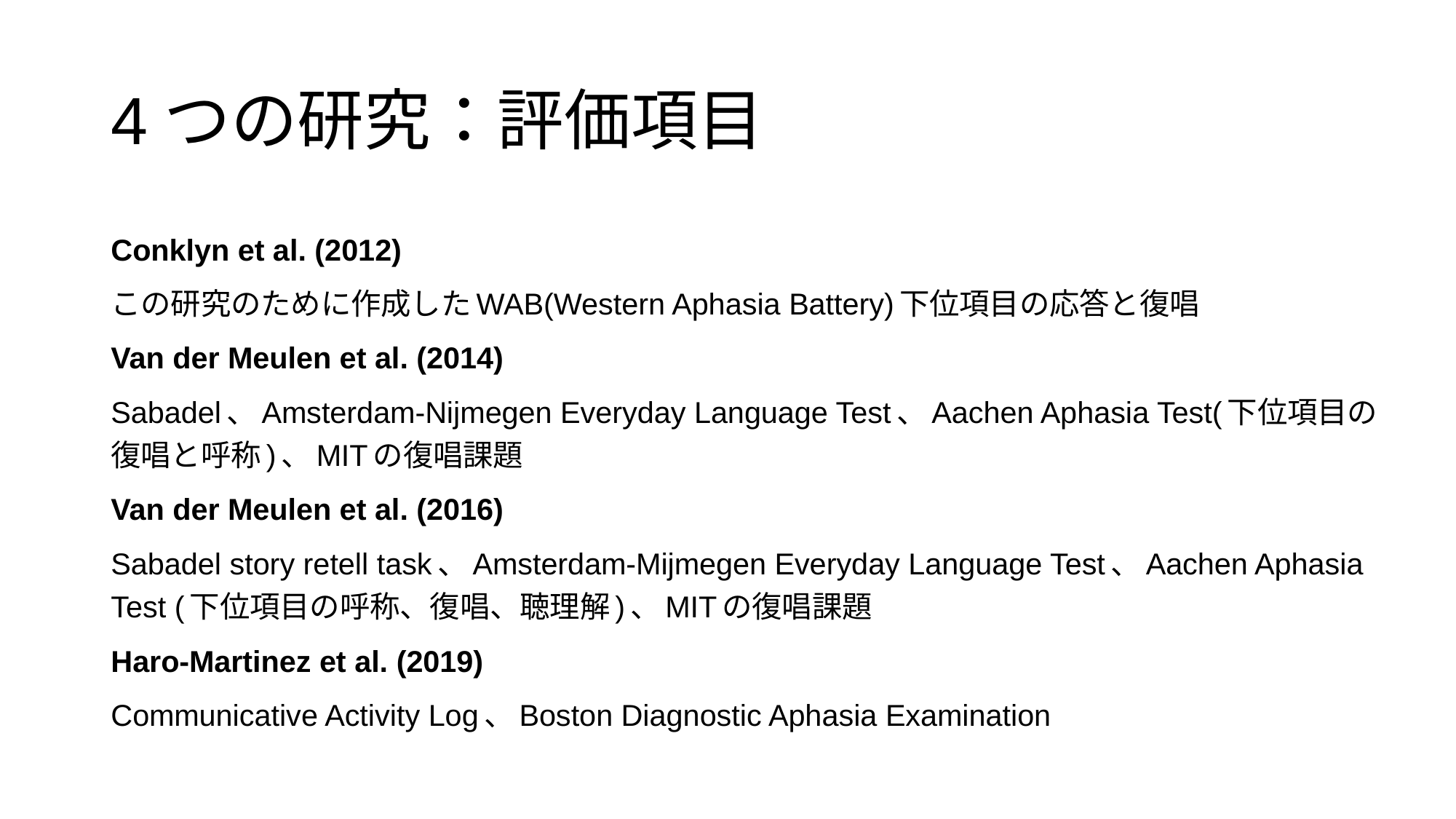

# 4つの研究：評価項目
Conklyn et al. (2012)
この研究のために作成したWAB(Western Aphasia Battery)下位項目の応答と復唱
Van der Meulen et al. (2014)
Sabadel、Amsterdam-Nijmegen Everyday Language Test、Aachen Aphasia Test(下位項目の復唱と呼称)、MITの復唱課題
Van der Meulen et al. (2016)
Sabadel story retell task、Amsterdam-Mijmegen Everyday Language Test、Aachen Aphasia Test (下位項目の呼称、復唱、聴理解)、MITの復唱課題
Haro-Martinez et al. (2019)
Communicative Activity Log、Boston Diagnostic Aphasia Examination